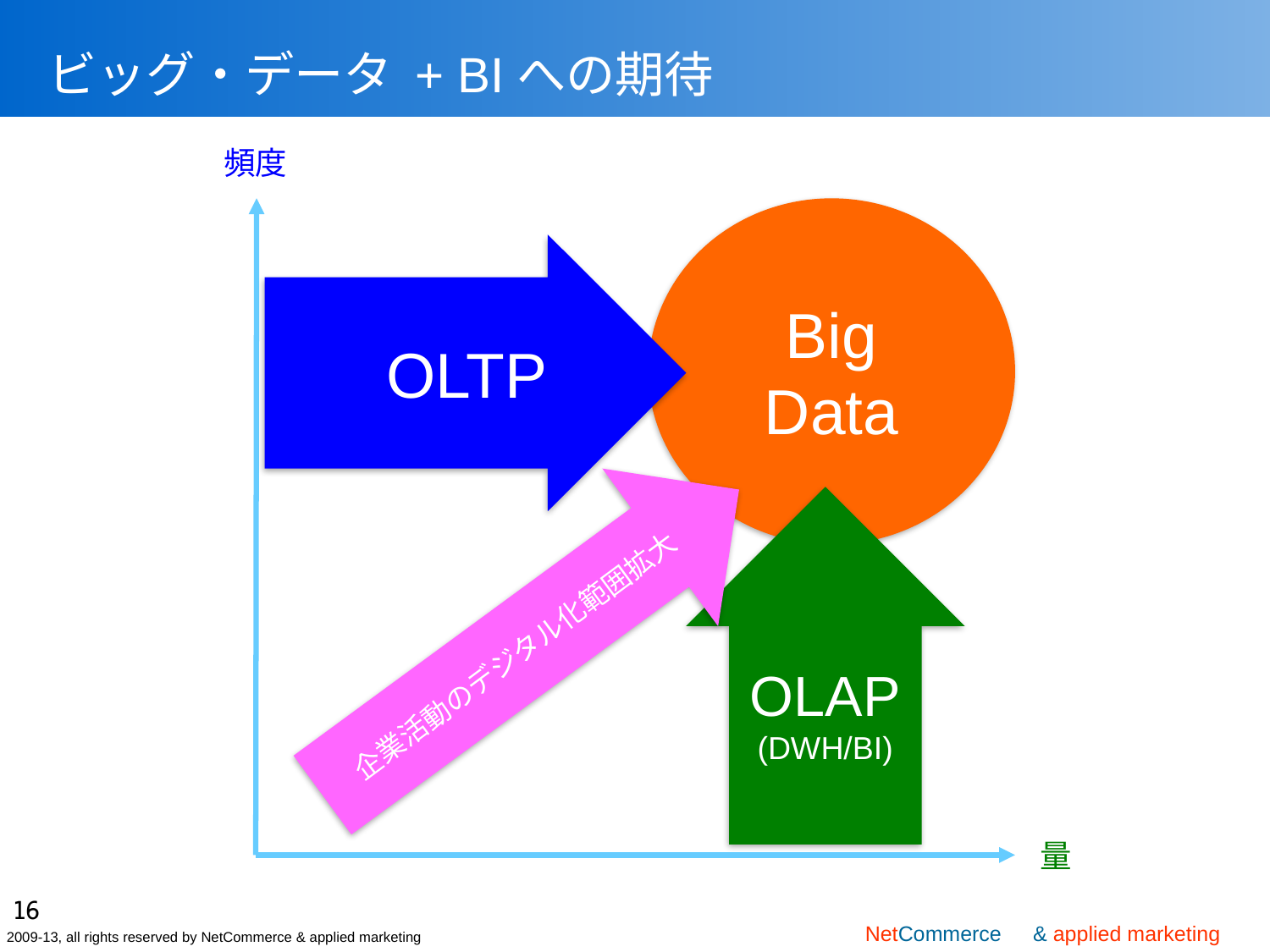

# ビッグ・データ + BIへの期待
頻度
Big
Data
　OLTP

OLAP
(DWH/BI)

企業活動のデジタル化範囲拡大
量
16